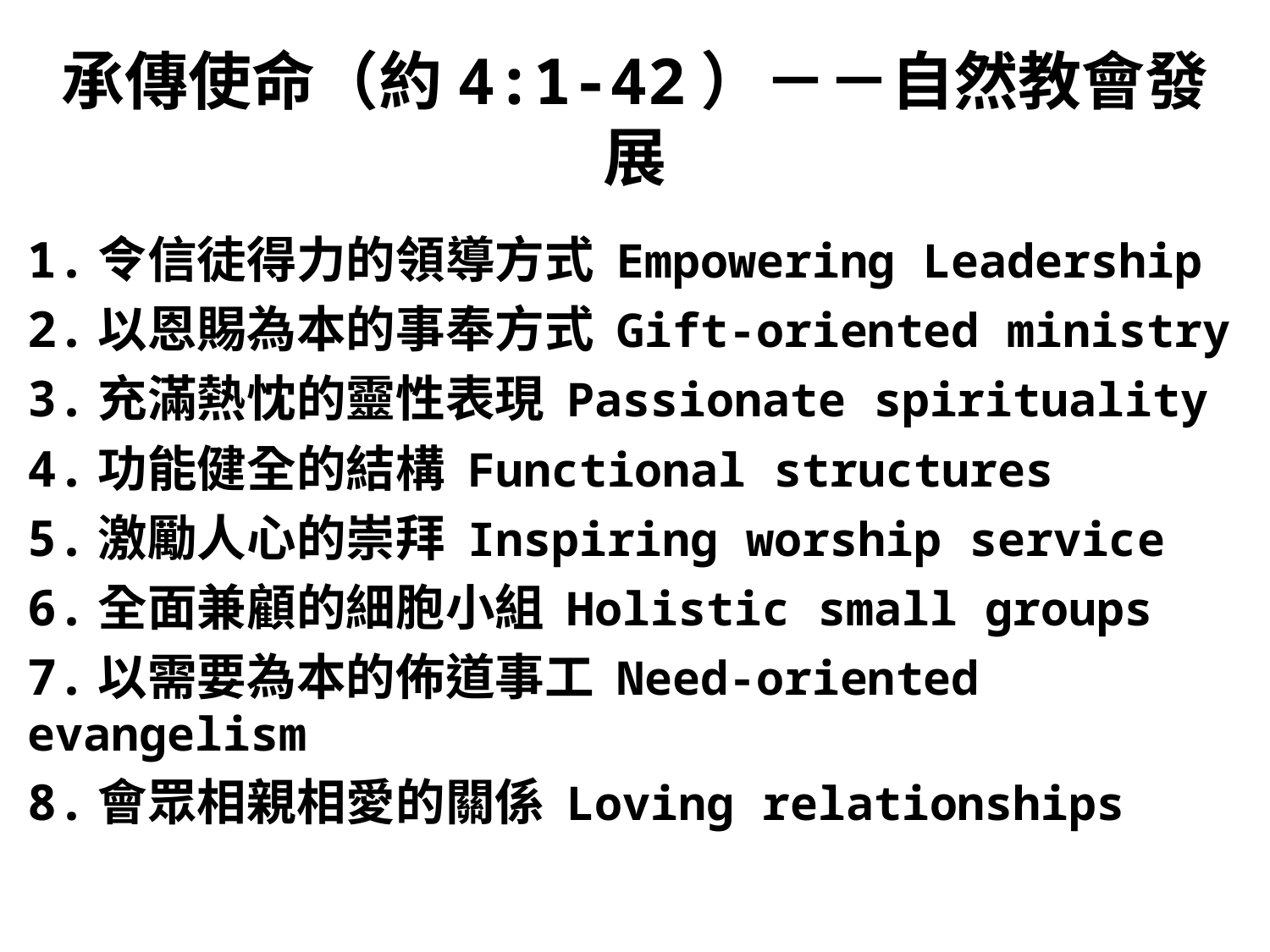

# 承傳使命（約4:1-42）－－自然教會發展
1.令信徒得力的領導方式 Empowering Leadership
2.以恩賜為本的事奉方式 Gift-oriented ministry
3.充滿熱忱的靈性表現 Passionate spirituality
4.功能健全的結構 Functional structures
5.激勵人心的崇拜 Inspiring worship service
6.全面兼顧的細胞小組 Holistic small groups
7.以需要為本的佈道事工 Need-oriented evangelism
8.會眾相親相愛的關係 Loving relationships